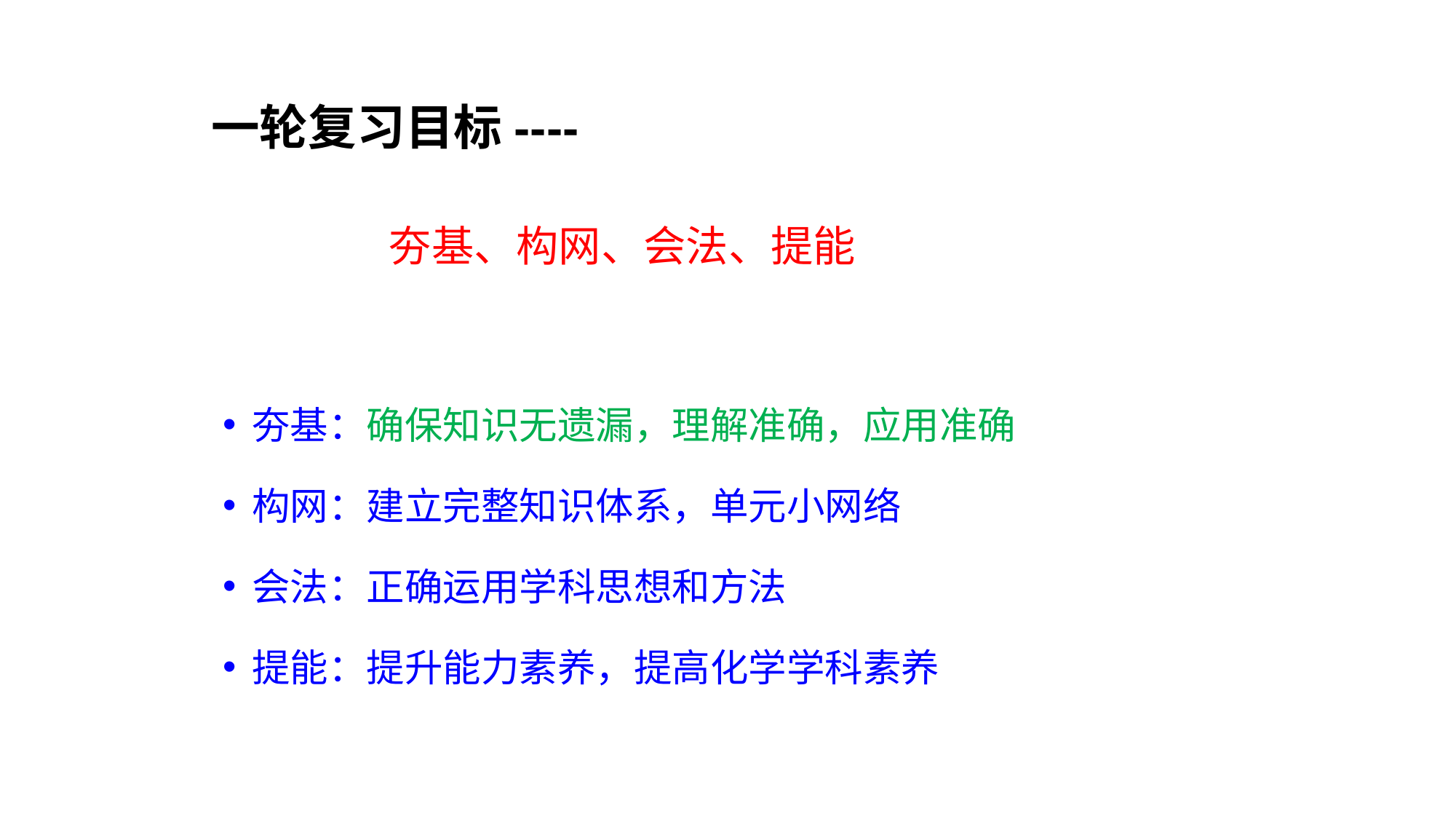

一轮复习目标----

               夯基、构网、会法、提能

夯基：确保知识无遗漏，理解准确，应用准确
构网：建立完整知识体系，单元小网络
会法：正确运用学科思想和方法
提能：提升能力素养，提高化学学科素养